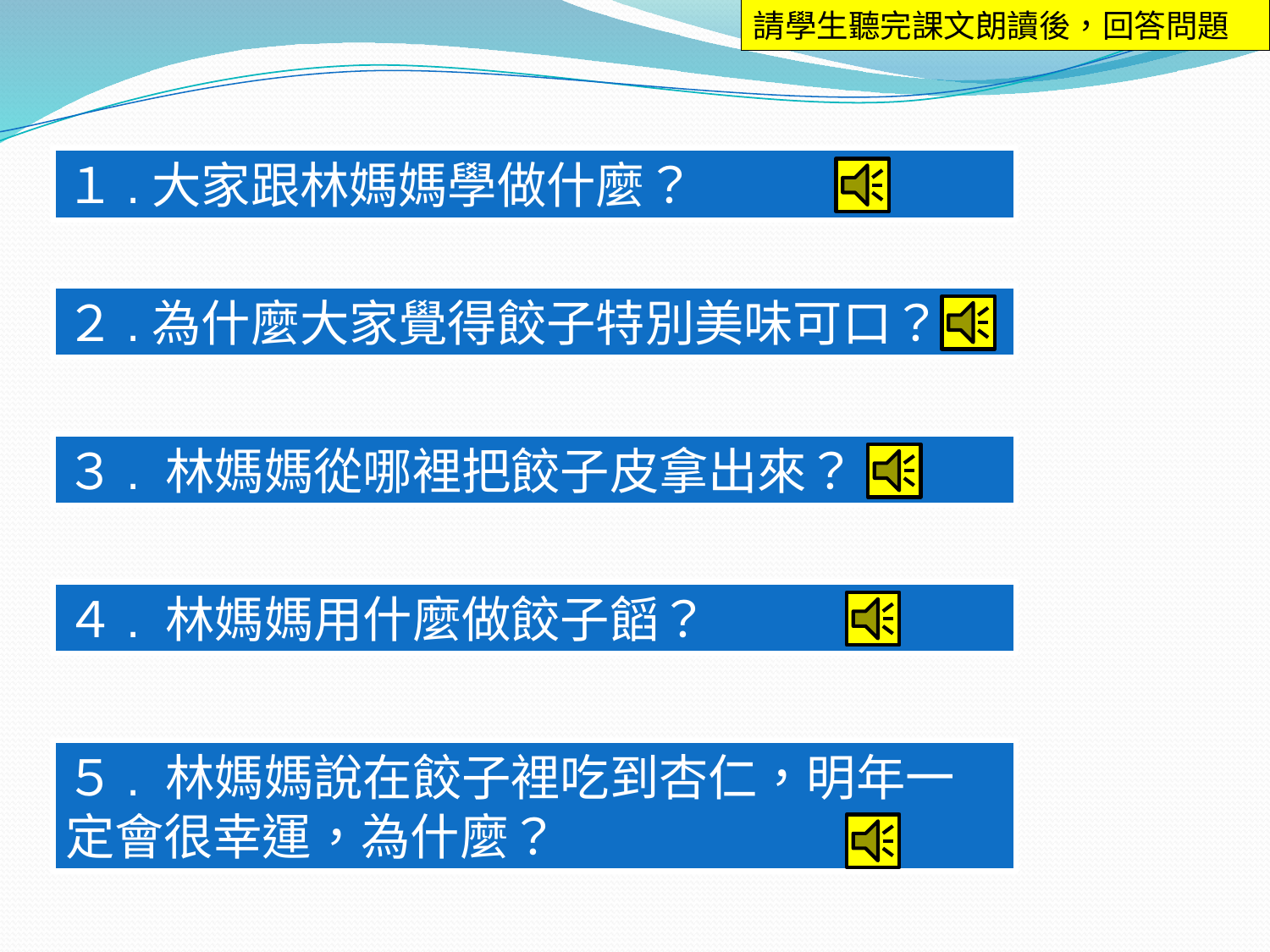

請學生聽完課文朗讀後，回答問題
１.大家跟林媽媽學做什麼？

２.為什麼大家覺得餃子特別美味可口？

３. 林媽媽從哪裡把餃子皮拿出來？

４. 林媽媽用什麼做餃子饀？

５. 林媽媽說在餃子裡吃到杏仁，明年一定會很幸運，為什麼？